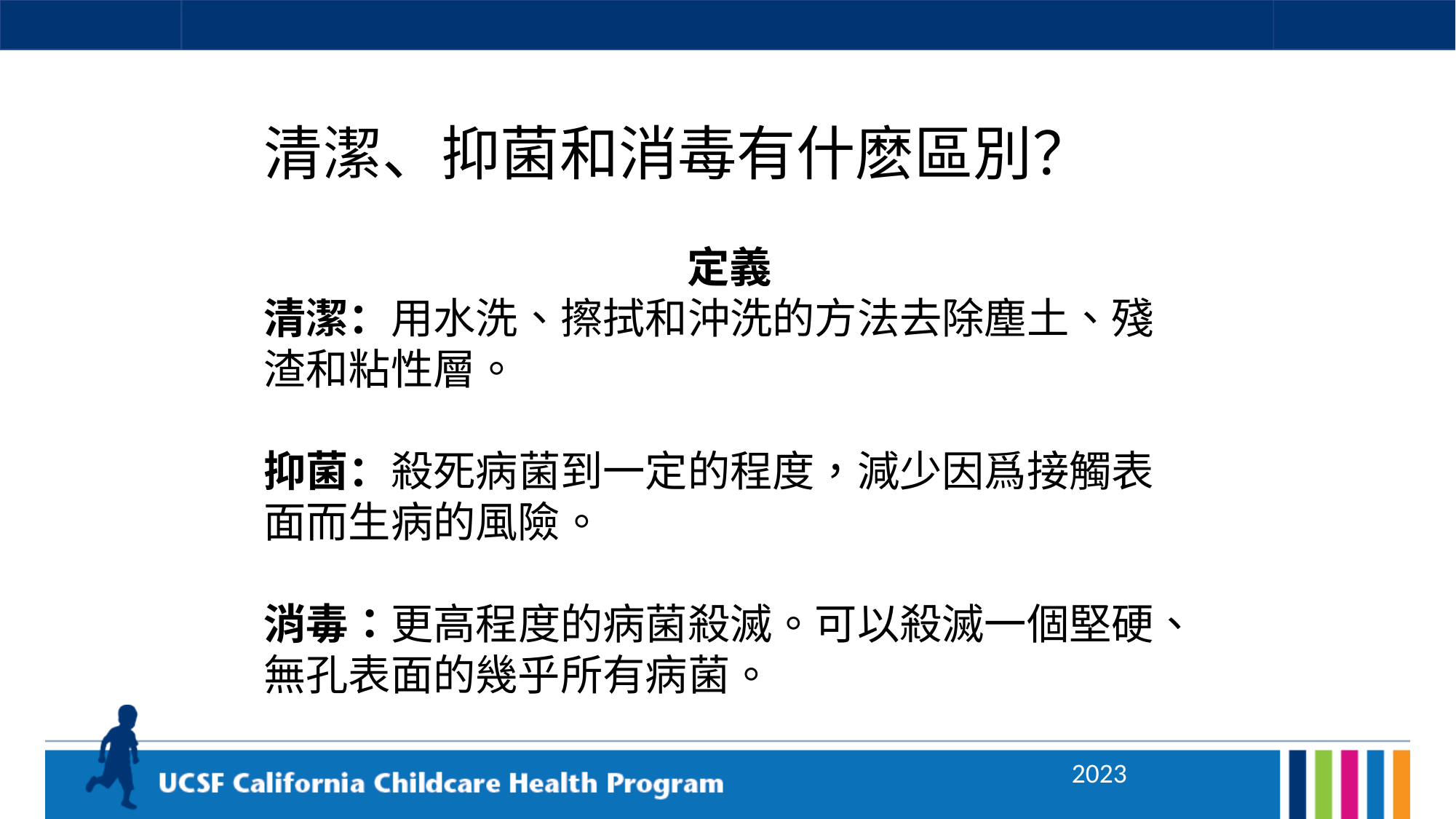

# 清潔、抑菌和消毒有什麽區別？

定義
清潔：用水洗、擦拭和沖洗的方法去除塵土、殘渣和粘性層。

抑菌：殺死病菌到一定的程度，減少因爲接觸表面而生病的風險。

消毒：更高程度的病菌殺滅。可以殺滅一個堅硬、無孔表面的幾乎所有病菌。
2023